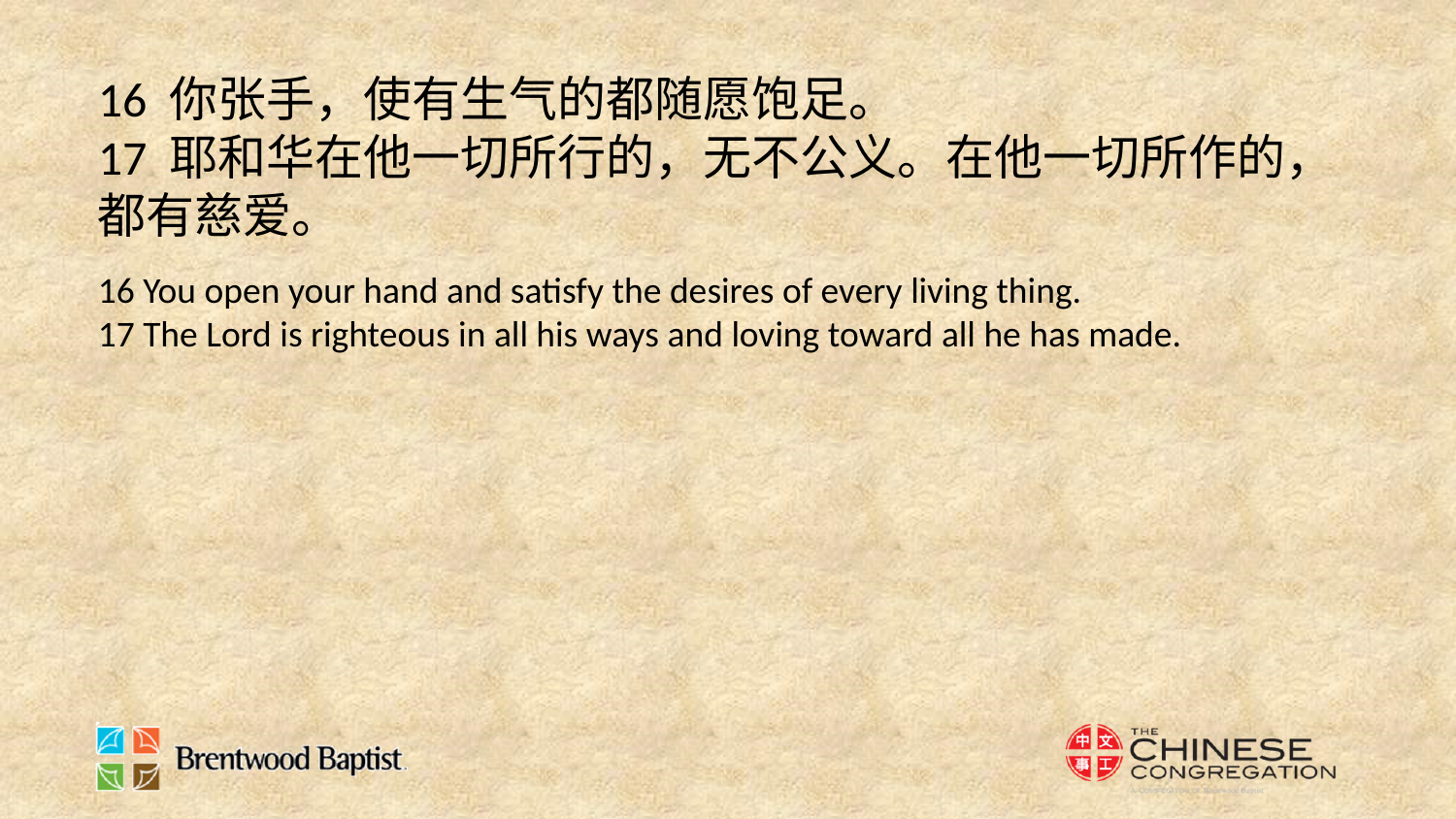

16 你张手，使有生气的都随愿饱足。
17 耶和华在他一切所行的，无不公义。在他一切所作的，都有慈爱。

16 You open your hand and satisfy the desires of every living thing.
17 The Lord is righteous in all his ways and loving toward all he has made.